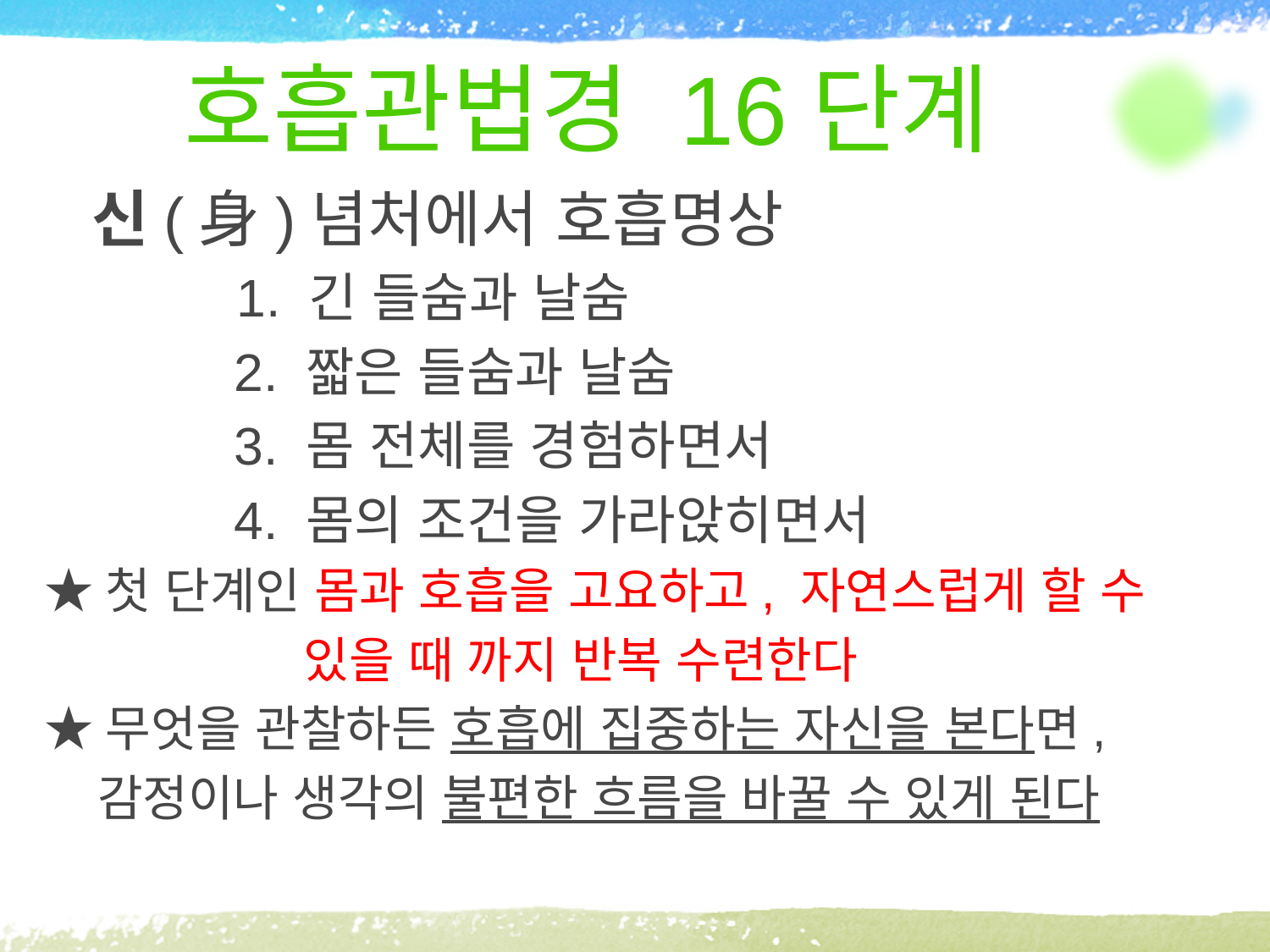

# 호흡관법경 16단계
   신(身)념처에서 호흡명상
              1. 긴 들숨과 날숨
             2. 짧은 들숨과 날숨
             3. 몸 전체를 경험하면서
             4. 몸의 조건을 가라앉히면서
★첫 단계인 몸과 호흡을 고요하고, 자연스럽게 할 수
                  있을 때 까지 반복 수련한다
★무엇을 관찰하든 호흡에 집중하는 자신을 본다면,
   감정이나 생각의 불편한 흐름을 바꿀 수 있게 된다